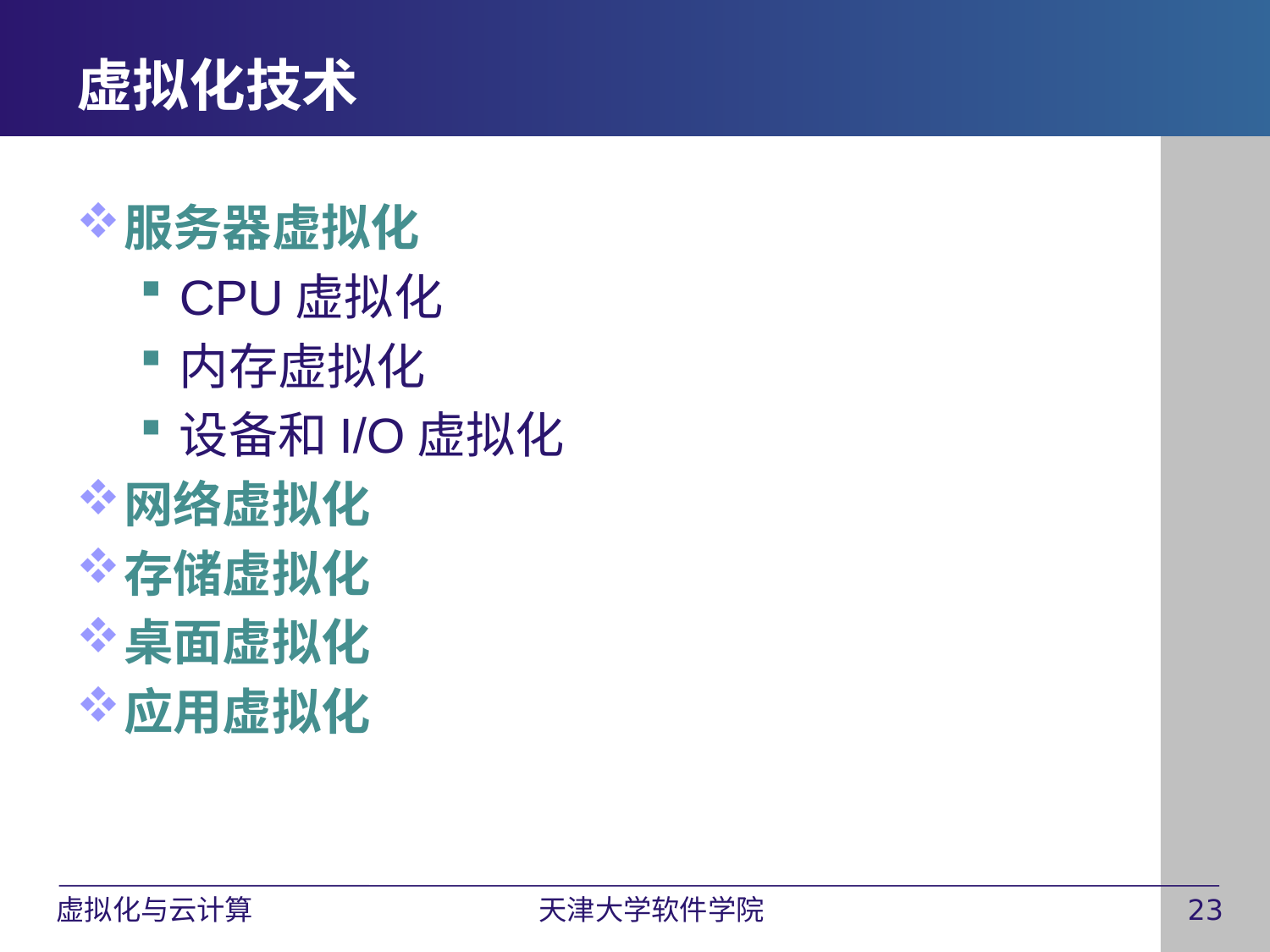

# 虚拟化技术
服务器虚拟化
CPU虚拟化
内存虚拟化
设备和I/O虚拟化
网络虚拟化
存储虚拟化
桌面虚拟化
应用虚拟化